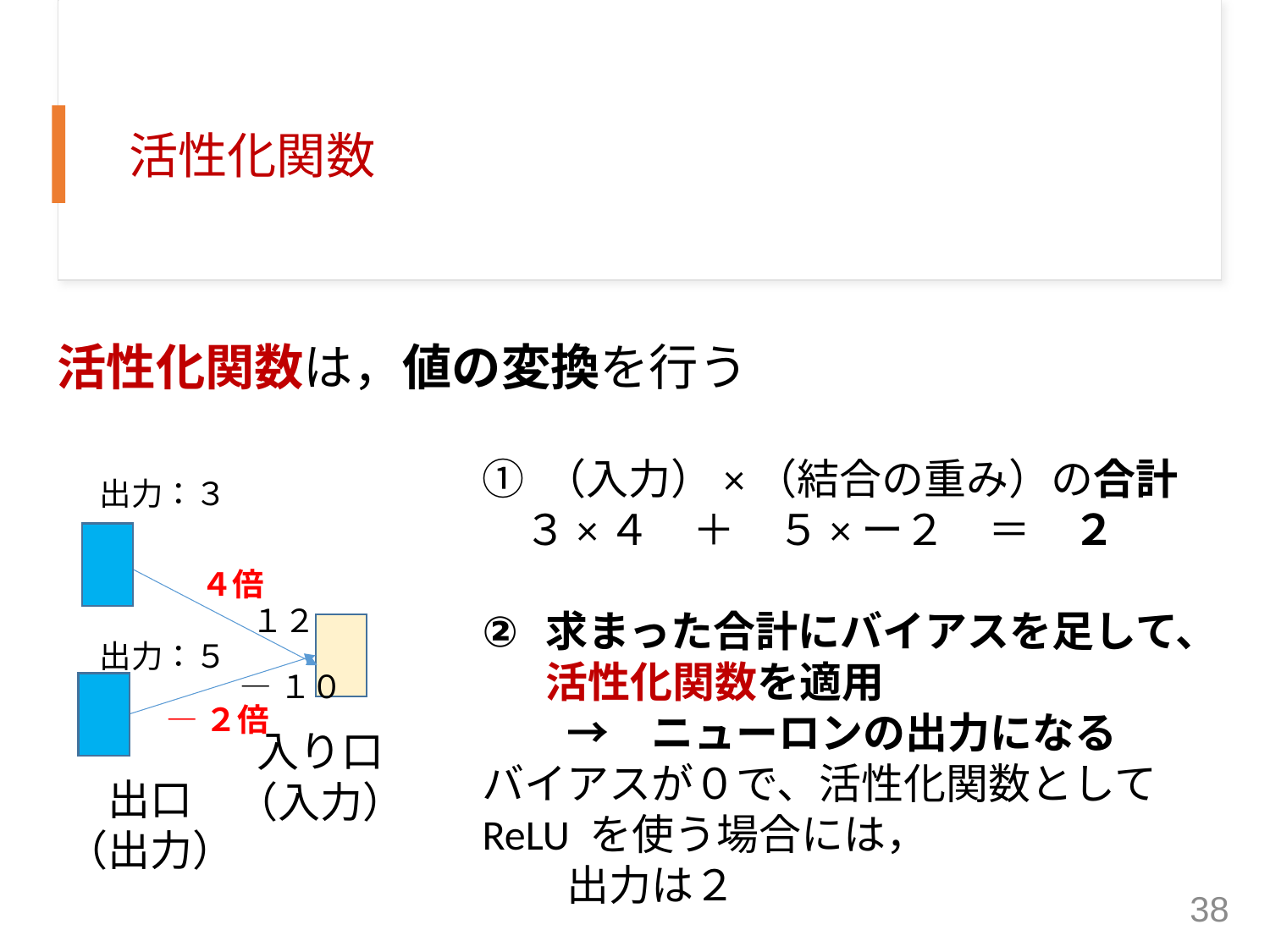

# 活性化関数

活性化関数は，値の変換を行う

① （入力）×（結合の重み）の合計
　３×４　＋　５×ー２　＝　２

求まった合計にバイアスを足して、活性化関数を適用
　　→　ニューロンの出力になる
バイアスが０で、活性化関数として ReLU を使う場合には，
　　出力は２

出力：３

４倍
１２

出力：５
―１０

―２倍
入り口
（入力）
出口
（出力）
38